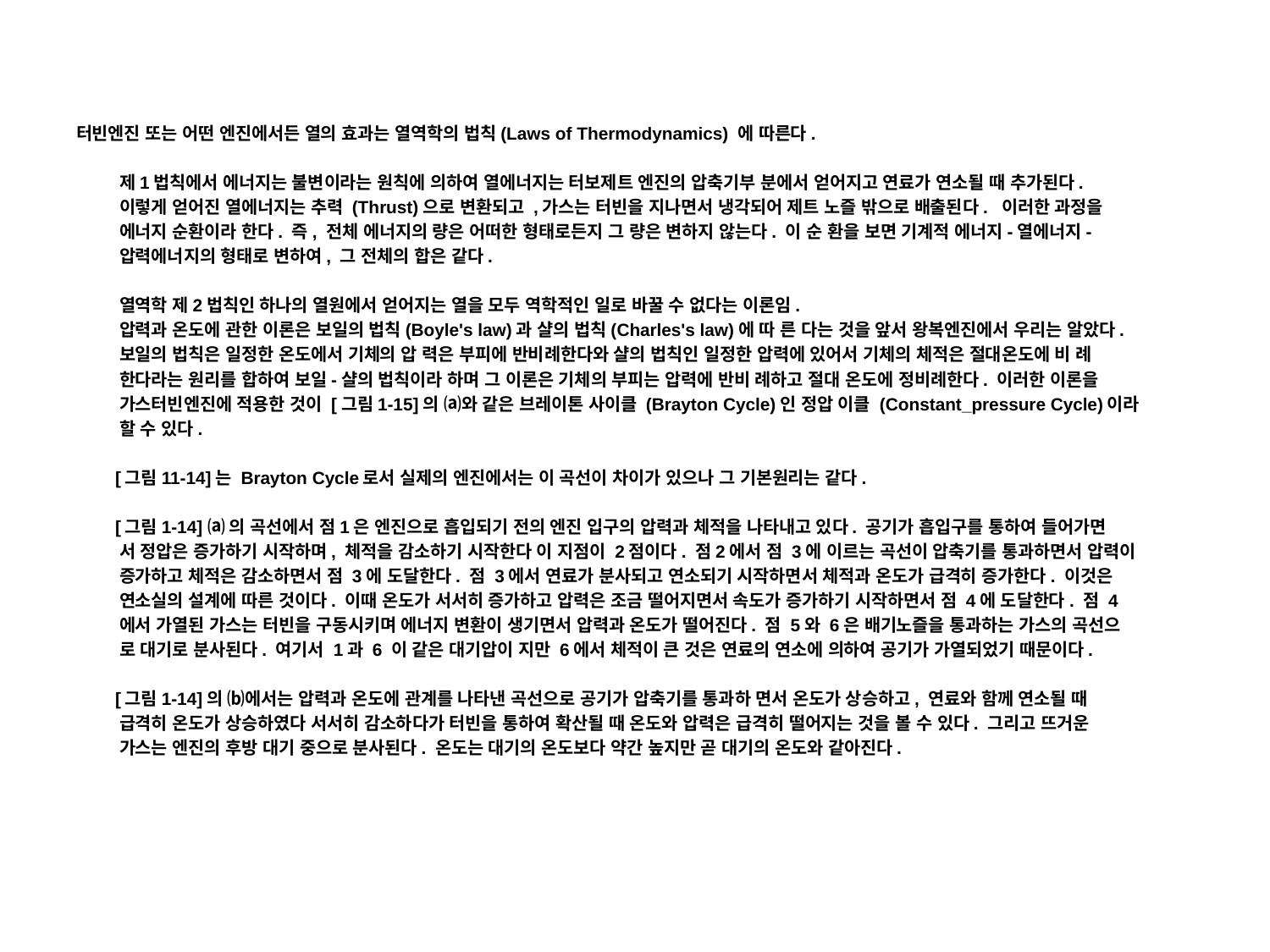

터빈엔진 또는 어떤 엔진에서든 열의 효과는 열역학의 법칙(Laws of Thermodynamics) 에 따른다.

        제1법칙에서 에너지는 불변이라는 원칙에 의하여 열에너지는 터보제트 엔진의 압축기부 분에서 얻어지고 연료가 연소될 때 추가된다.
        이렇게 얻어진 열에너지는 추력 (Thrust)으로 변환되고 ,가스는 터빈을 지나면서 냉각되어 제트 노즐 밖으로 배출된다.  이러한 과정을
        에너지 순환이라 한다. 즉, 전체 에너지의 량은 어떠한 형태로든지 그 량은 변하지 않는다. 이 순 환을 보면 기계적 에너지-열에너지-
        압력에너지의 형태로 변하여, 그 전체의 합은 같다.

        열역학 제2법칙인 하나의 열원에서 얻어지는 열을 모두 역학적인 일로 바꿀 수 없다는 이론임.
        압력과 온도에 관한 이론은 보일의 법칙(Boyle's law)과 샬의 법칙(Charles's law)에 따 른 다는 것을 앞서 왕복엔진에서 우리는 알았다.
        보일의 법칙은 일정한 온도에서 기체의 압 력은 부피에 반비례한다와 샬의 법칙인 일정한 압력에 있어서 기체의 체적은 절대온도에 비 례
        한다라는 원리를 합하여 보일-샬의 법칙이라 하며 그 이론은 기체의 부피는 압력에 반비 례하고 절대 온도에 정비례한다. 이러한 이론을
        가스터빈엔진에 적용한 것이 [그림1-15]의 ⒜와 같은 브레이톤 사이클 (Brayton Cycle)인 정압 이클 (Constant_pressure Cycle)이라
        할 수 있다.

        [그림11-14]는 Brayton Cycle로서 실제의 엔진에서는 이 곡선이 차이가 있으나 그 기본원리는 같다.

        [그림1-14] ⒜의 곡선에서 점1은 엔진으로 흡입되기 전의 엔진 입구의 압력과 체적을 나타내고 있다. 공기가 흡입구를 통하여 들어가면
        서 정압은 증가하기 시작하며, 체적을 감소하기 시작한다 이 지점이 2점이다. 점2에서 점 3에 이르는 곡선이 압축기를 통과하면서 압력이
        증가하고 체적은 감소하면서 점 3에 도달한다. 점 3에서 연료가 분사되고 연소되기 시작하면서 체적과 온도가 급격히 증가한다. 이것은
        연소실의 설계에 따른 것이다. 이때 온도가 서서히 증가하고 압력은 조금 떨어지면서 속도가 증가하기 시작하면서 점 4에 도달한다. 점 4
        에서 가열된 가스는 터빈을 구동시키며 에너지 변환이 생기면서 압력과 온도가 떨어진다. 점 5와 6은 배기노즐을 통과하는 가스의 곡선으
        로 대기로 분사된다. 여기서 1과 6 이 같은 대기압이 지만 6에서 체적이 큰 것은 연료의 연소에 의하여 공기가 가열되었기 때문이다.

        [그림1-14]의 ⒝에서는 압력과 온도에 관계를 나타낸 곡선으로 공기가 압축기를 통과하 면서 온도가 상승하고, 연료와 함께 연소될 때
        급격히 온도가 상승하였다 서서히 감소하다가 터빈을 통하여 확산될 때 온도와 압력은 급격히 떨어지는 것을 볼 수 있다. 그리고 뜨거운
        가스는 엔진의 후방 대기 중으로 분사된다. 온도는 대기의 온도보다 약간 높지만 곧 대기의 온도와 같아진다.